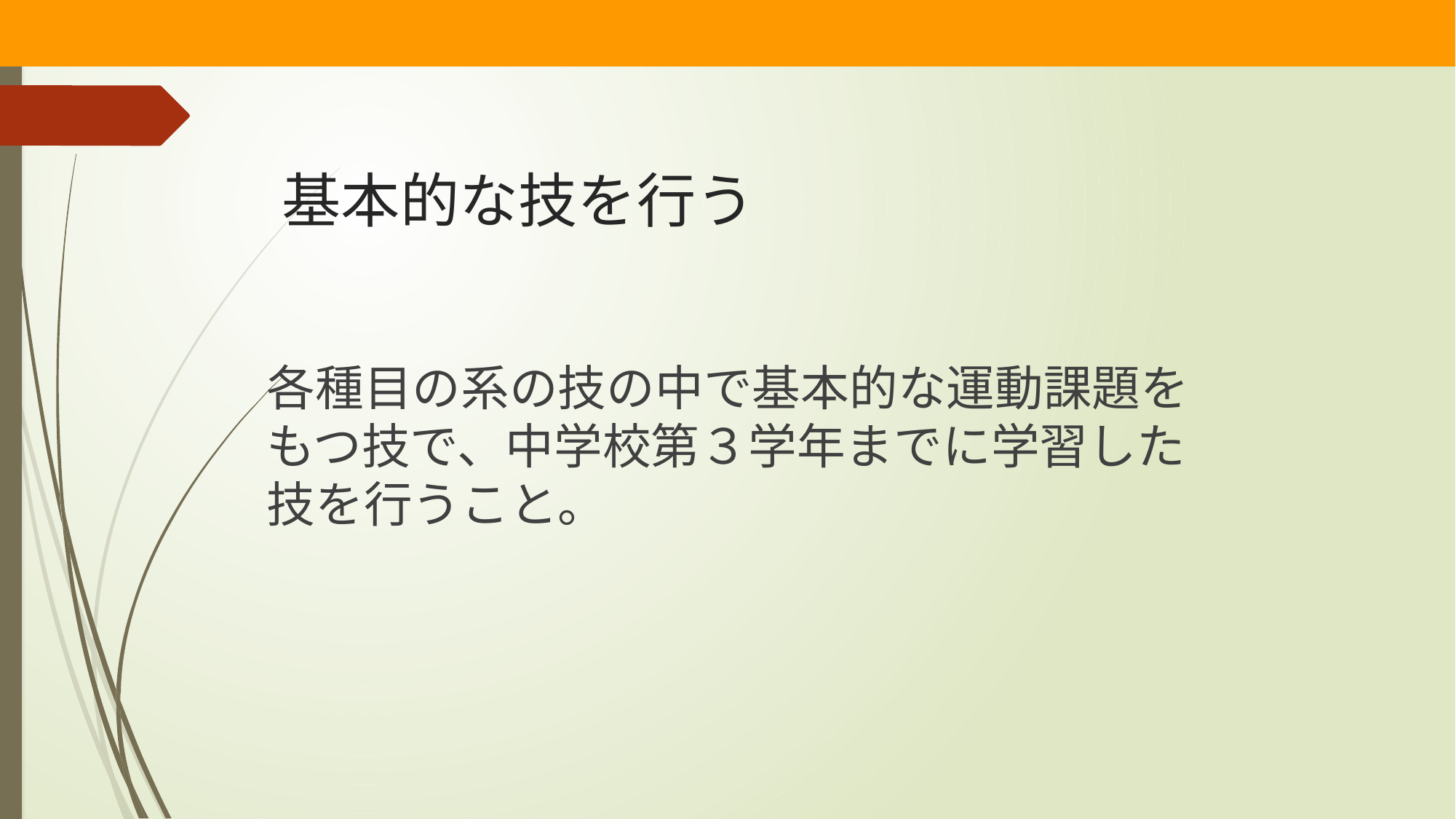

# 基本的な技を行う
各種目の系の技の中で基本的な運動課題をもつ技で、中学校第３学年までに学習した技を行うこと。